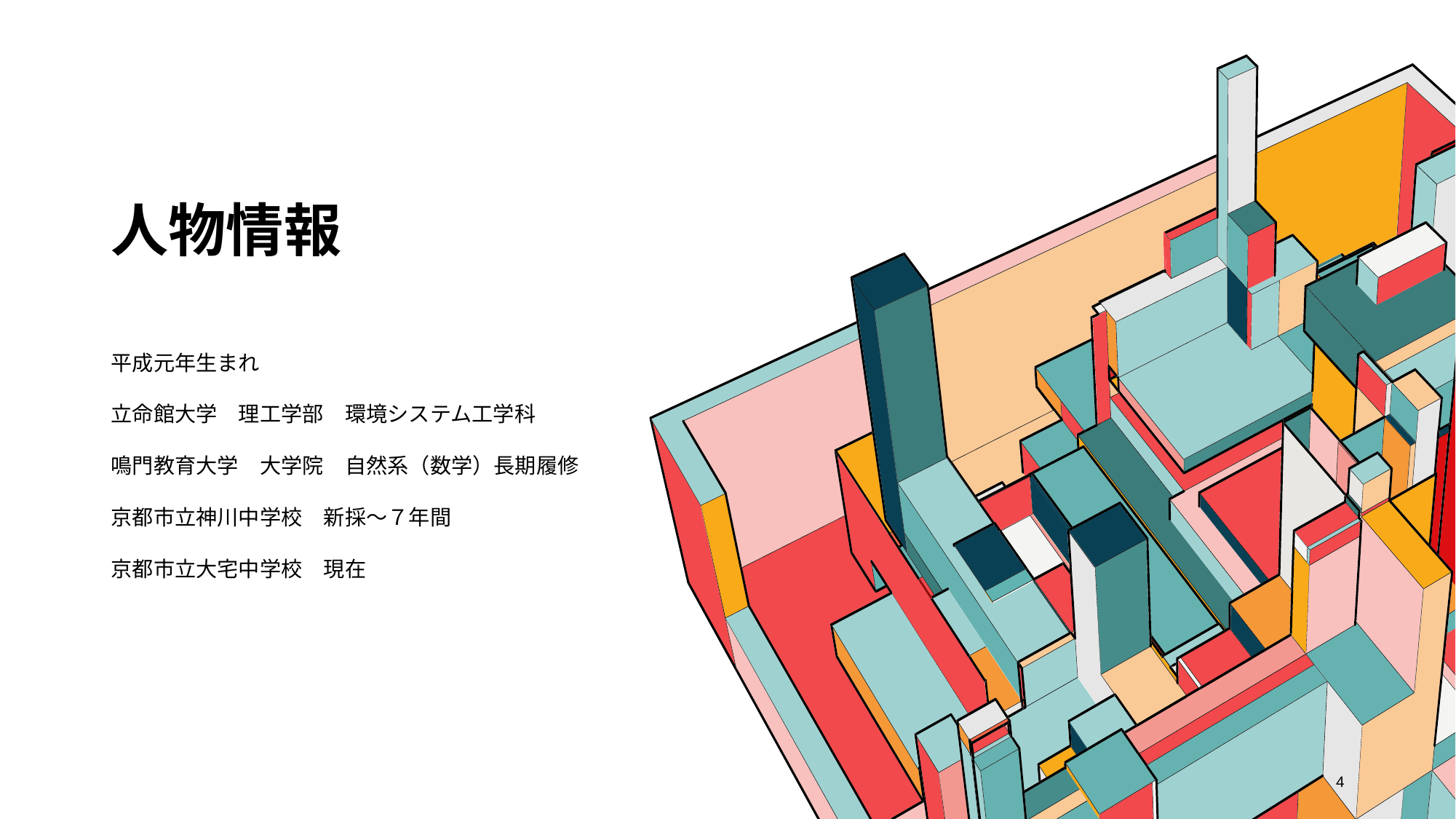

人物情報
平成元年生まれ
立命館大学　理工学部　環境システム工学科
鳴門教育大学　大学院　自然系（数学）長期履修
京都市立神川中学校　新採～７年間
京都市立大宅中学校　現在
4